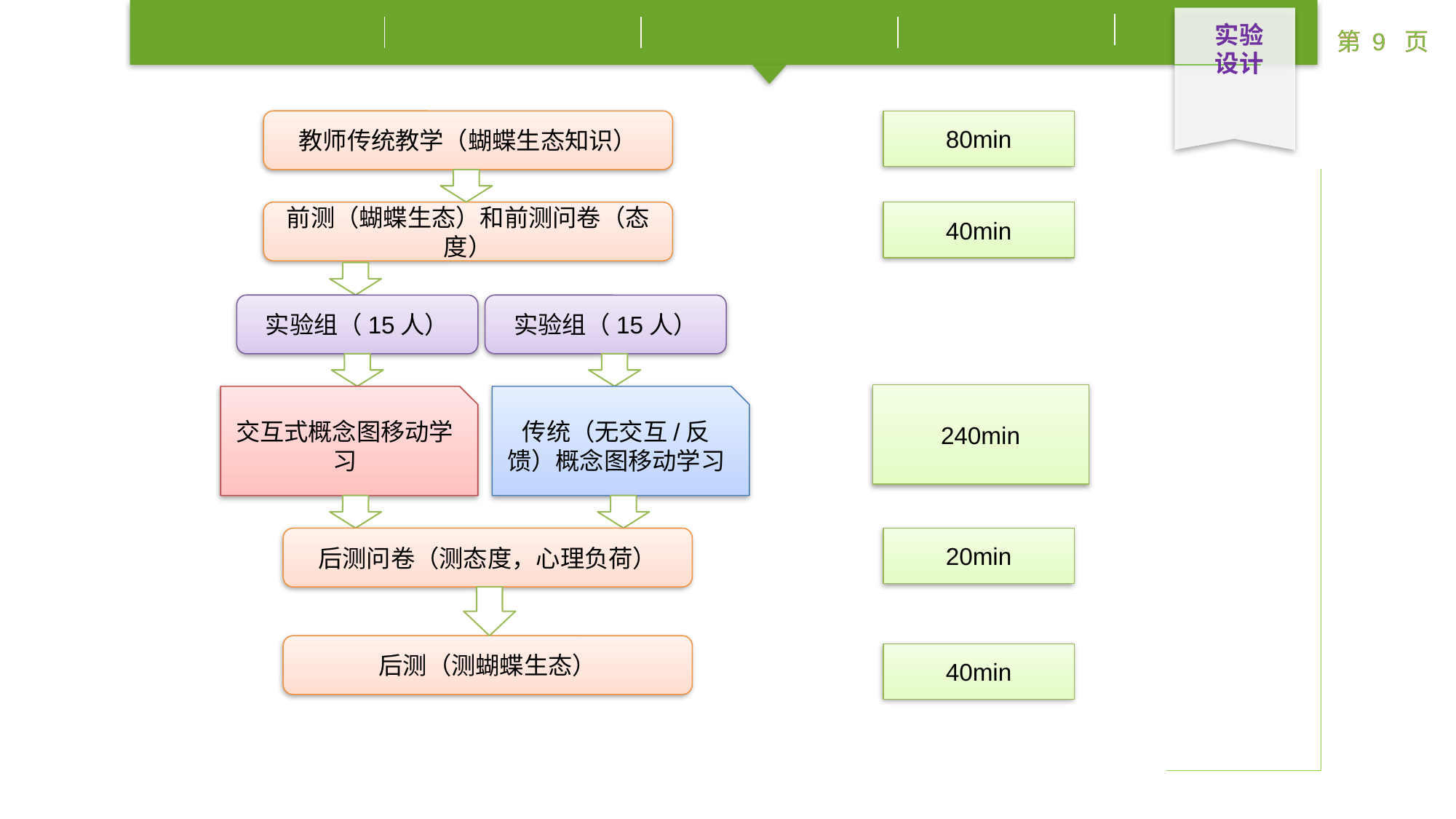

实验设计
教师传统教学（蝴蝶生态知识）
80min

前测（蝴蝶生态）和前测问卷（态度）
40min

实验组（15人）
实验组（15人）

240min
交互式概念图移动学习
传统（无交互/反馈）概念图移动学习

后测问卷（测态度，心理负荷）
20min

后测（测蝴蝶生态）
40min